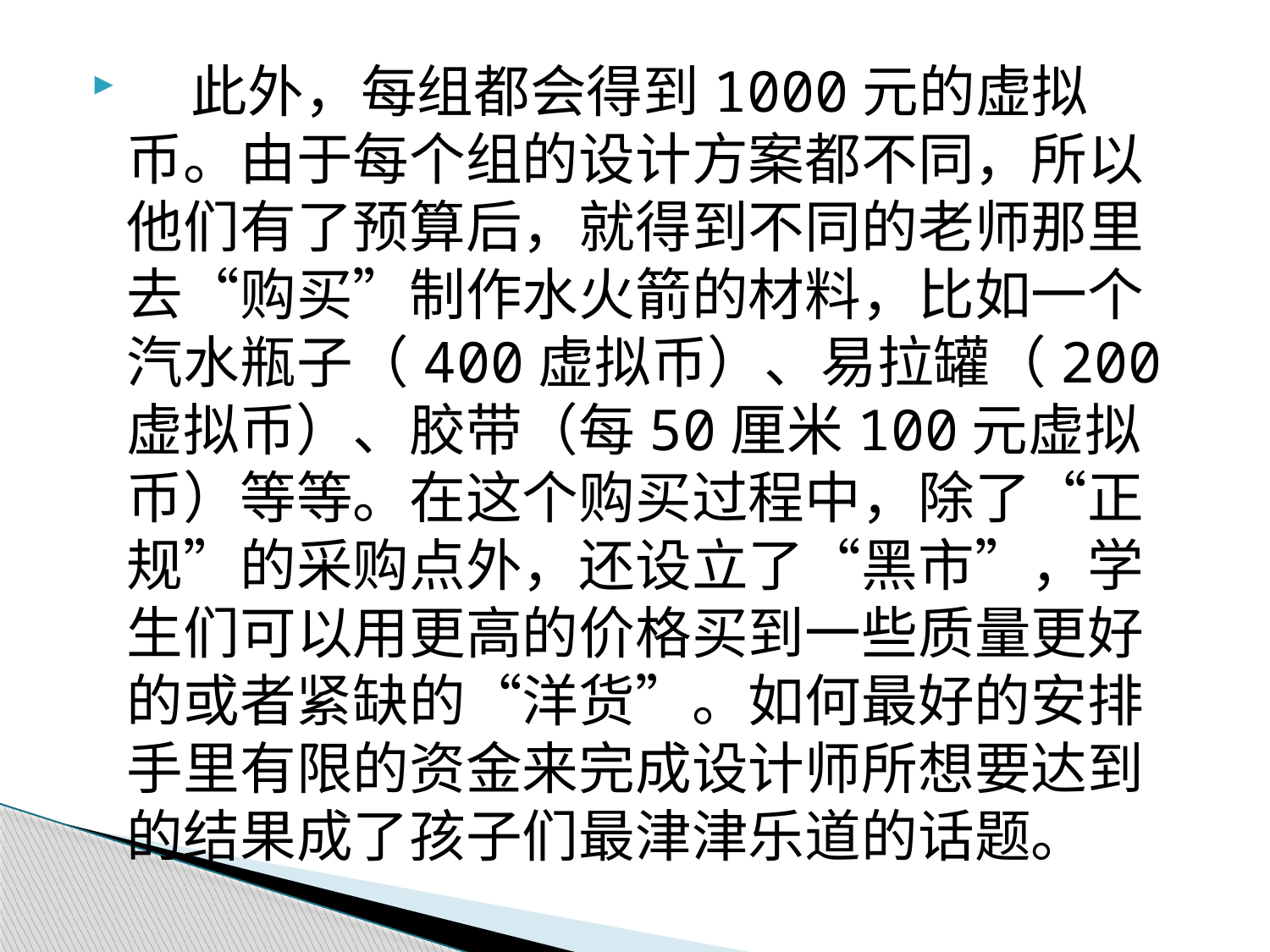

#
    此外，每组都会得到1000元的虚拟币。由于每个组的设计方案都不同，所以他们有了预算后，就得到不同的老师那里去“购买”制作水火箭的材料，比如一个汽水瓶子（400虚拟币）、易拉罐（200虚拟币）、胶带（每50厘米100元虚拟币）等等。在这个购买过程中，除了“正规”的采购点外，还设立了“黑市”，学生们可以用更高的价格买到一些质量更好的或者紧缺的“洋货”。如何最好的安排手里有限的资金来完成设计师所想要达到的结果成了孩子们最津津乐道的话题。